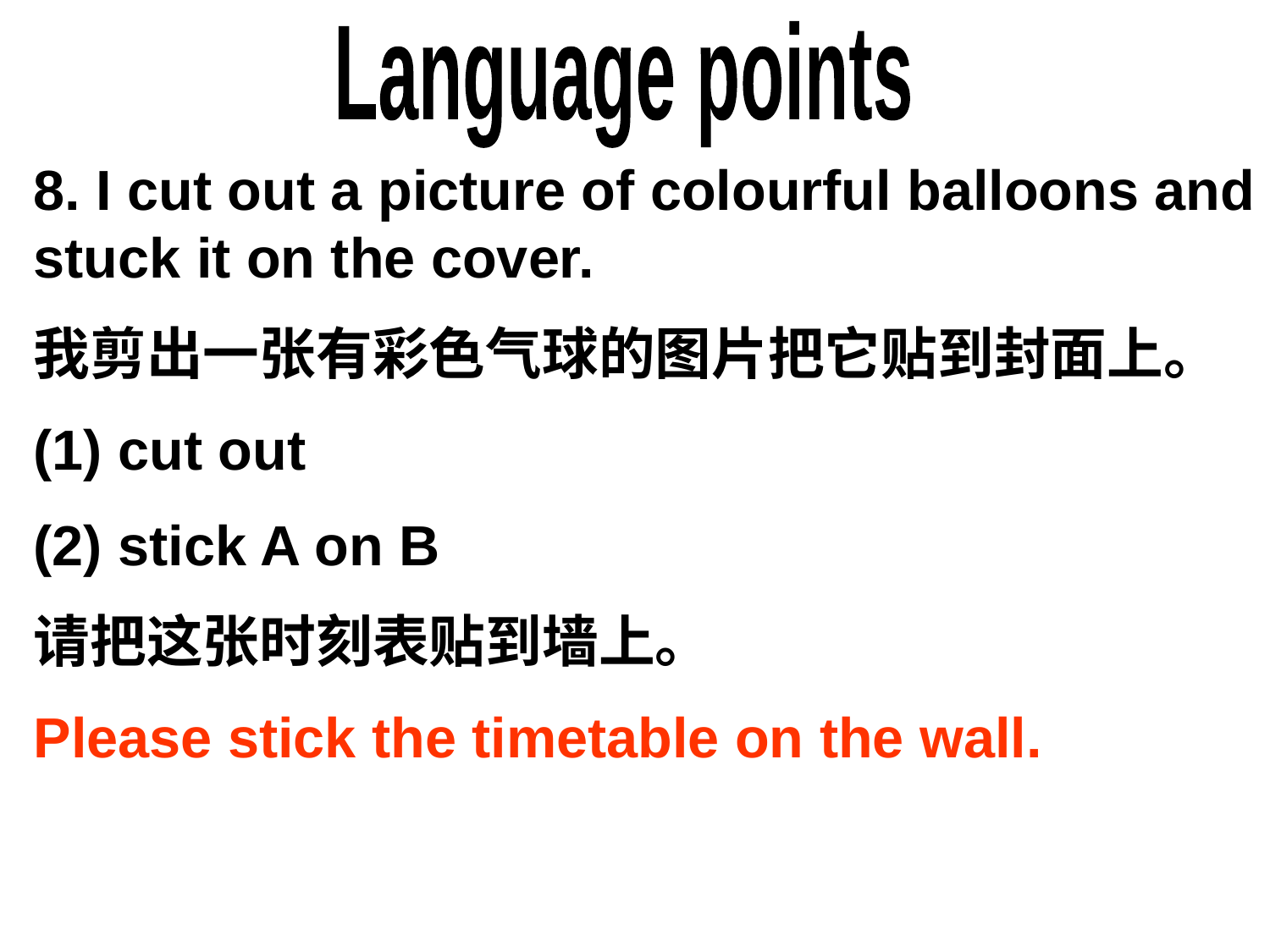

Language points
8. I cut out a picture of colourful balloons and stuck it on the cover.
我剪出一张有彩色气球的图片把它贴到封面上。
(1) cut out
(2) stick A on B
请把这张时刻表贴到墙上。
Please stick the timetable on the wall.